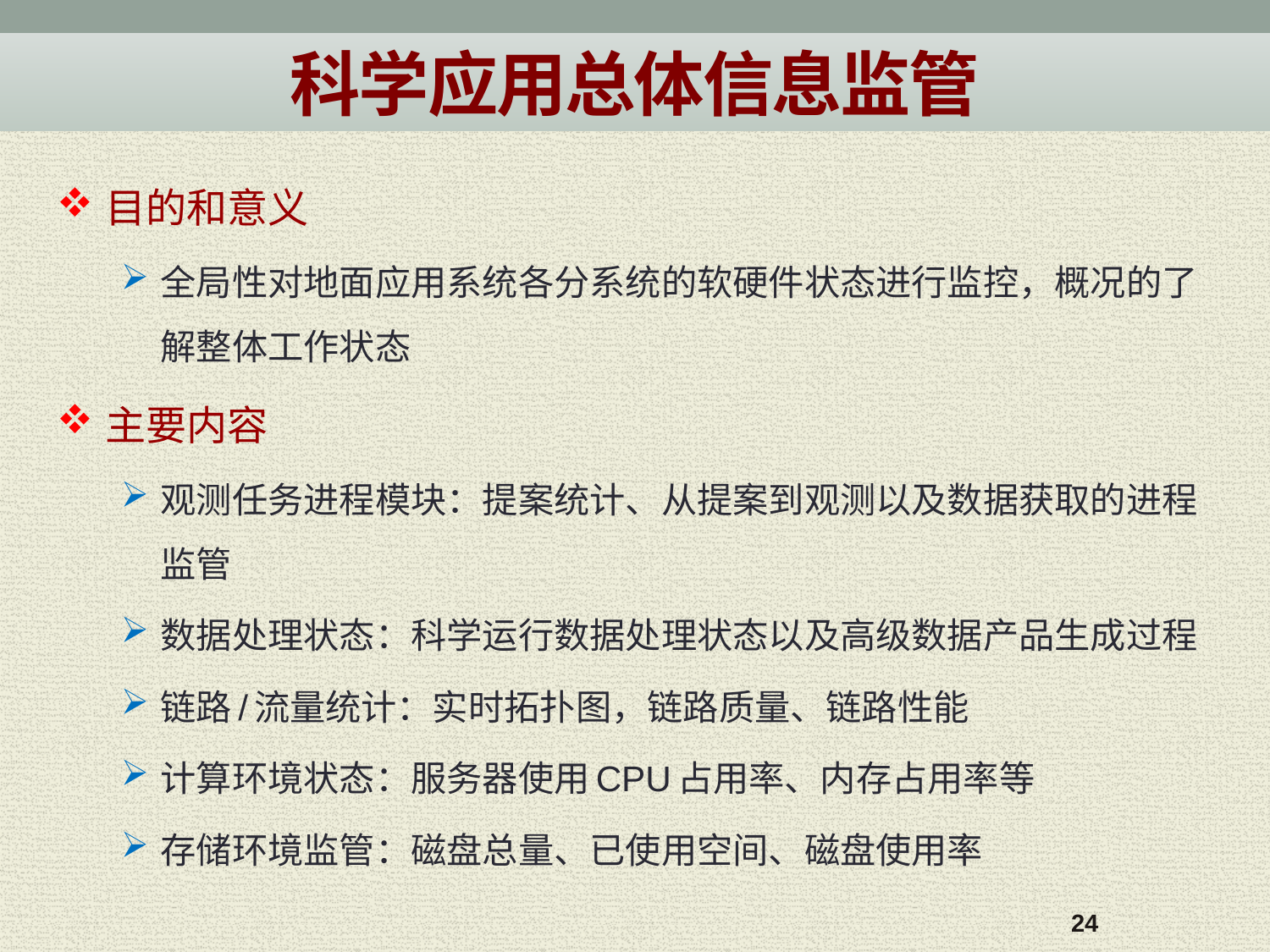

科学应用总体信息监管
目的和意义
全局性对地面应用系统各分系统的软硬件状态进行监控，概况的了解整体工作状态
主要内容
观测任务进程模块：提案统计、从提案到观测以及数据获取的进程监管
数据处理状态：科学运行数据处理状态以及高级数据产品生成过程
链路/流量统计：实时拓扑图，链路质量、链路性能
计算环境状态：服务器使用CPU占用率、内存占用率等
存储环境监管：磁盘总量、已使用空间、磁盘使用率
24